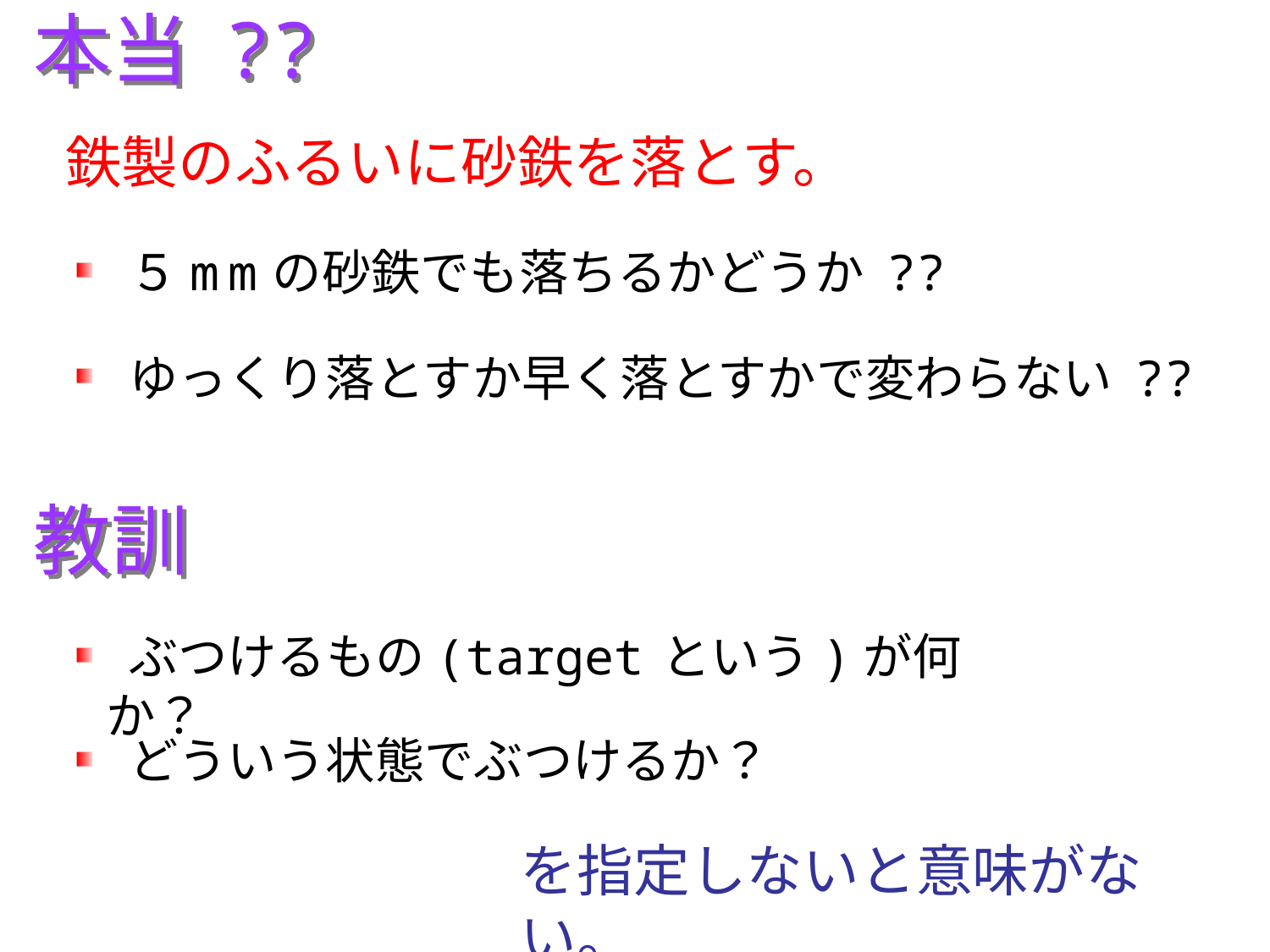

本当 ??
鉄製のふるいに砂鉄を落とす。
 ５m m の砂鉄でも落ちるかどうか ??
 ゆっくり落とすか早く落とすかで変わらない ??
教訓
 ぶつけるもの(target という)が何か？
 どういう状態でぶつけるか？
を指定しないと意味がない。